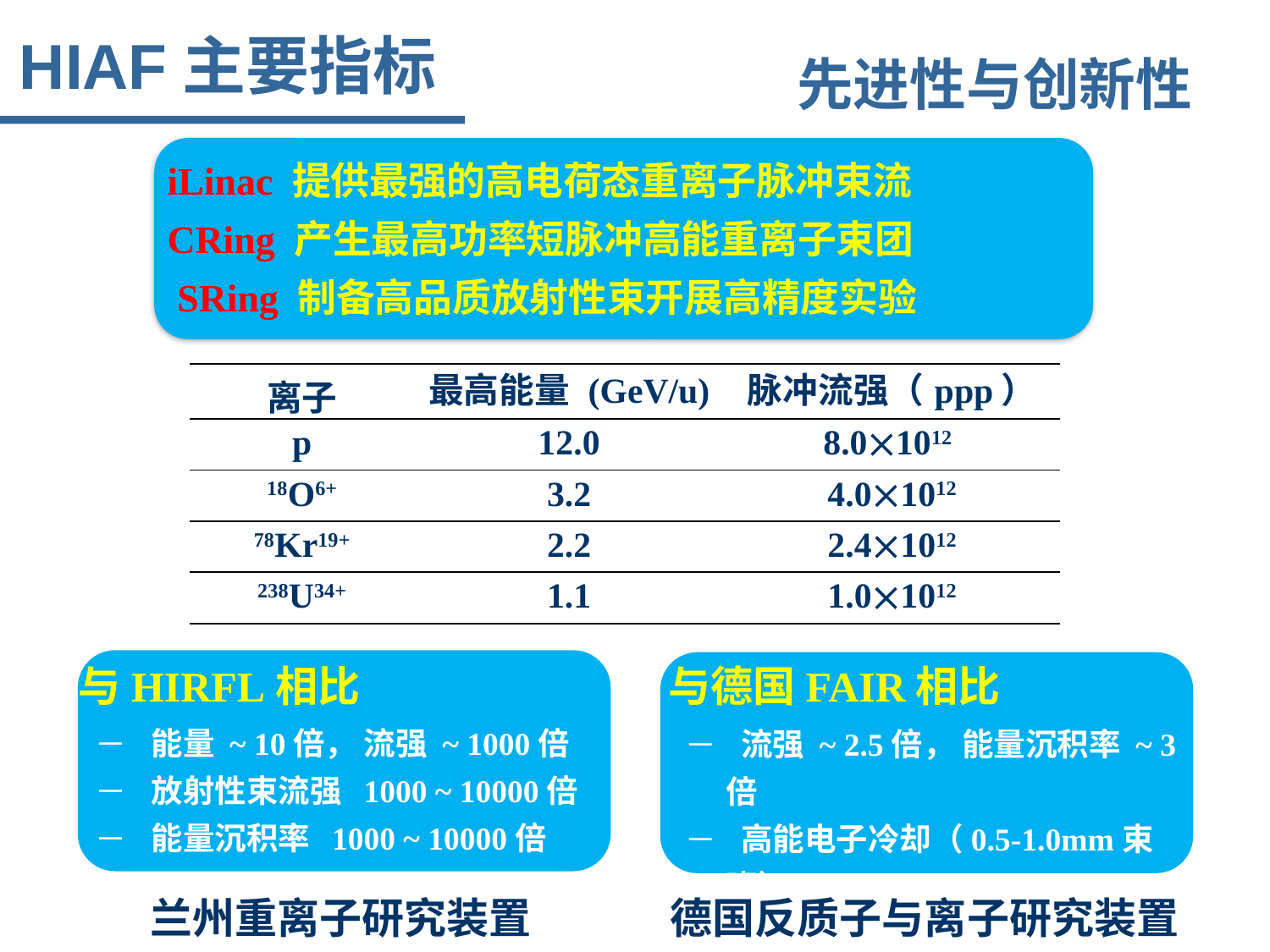

HIAF主要指标
先进性与创新性

iLinac 提供最强的高电荷态重离子脉冲束流
CRing 产生最高功率短脉冲高能重离子束团
 SRing 制备高品质放射性束开展高精度实验

| 离子 | 最高能量 (GeV/u) | 脉冲流强（ppp） |
| --- | --- | --- |
| p | 12.0 | 8.0×1012 |
| 18O6+ | 3.2 | 4.0×1012 |
| 78Kr19+ | 2.2 | 2.4×1012 |
| 238U34+ | 1.1 | 1.0×1012 |

与HIRFL相比
与德国FAIR相比
 能量 ~ 10倍， 流强 ~ 1000倍
 放射性束流强  1000 ~ 10000倍
 能量沉积率  1000 ~ 10000倍
 流强 ~ 2.5倍， 能量沉积率 ~ 3倍
 高能电子冷却（0.5-1.0mm束班）
 高能电子/质子束诊断
兰州重离子研究装置
德国反质子与离子研究装置